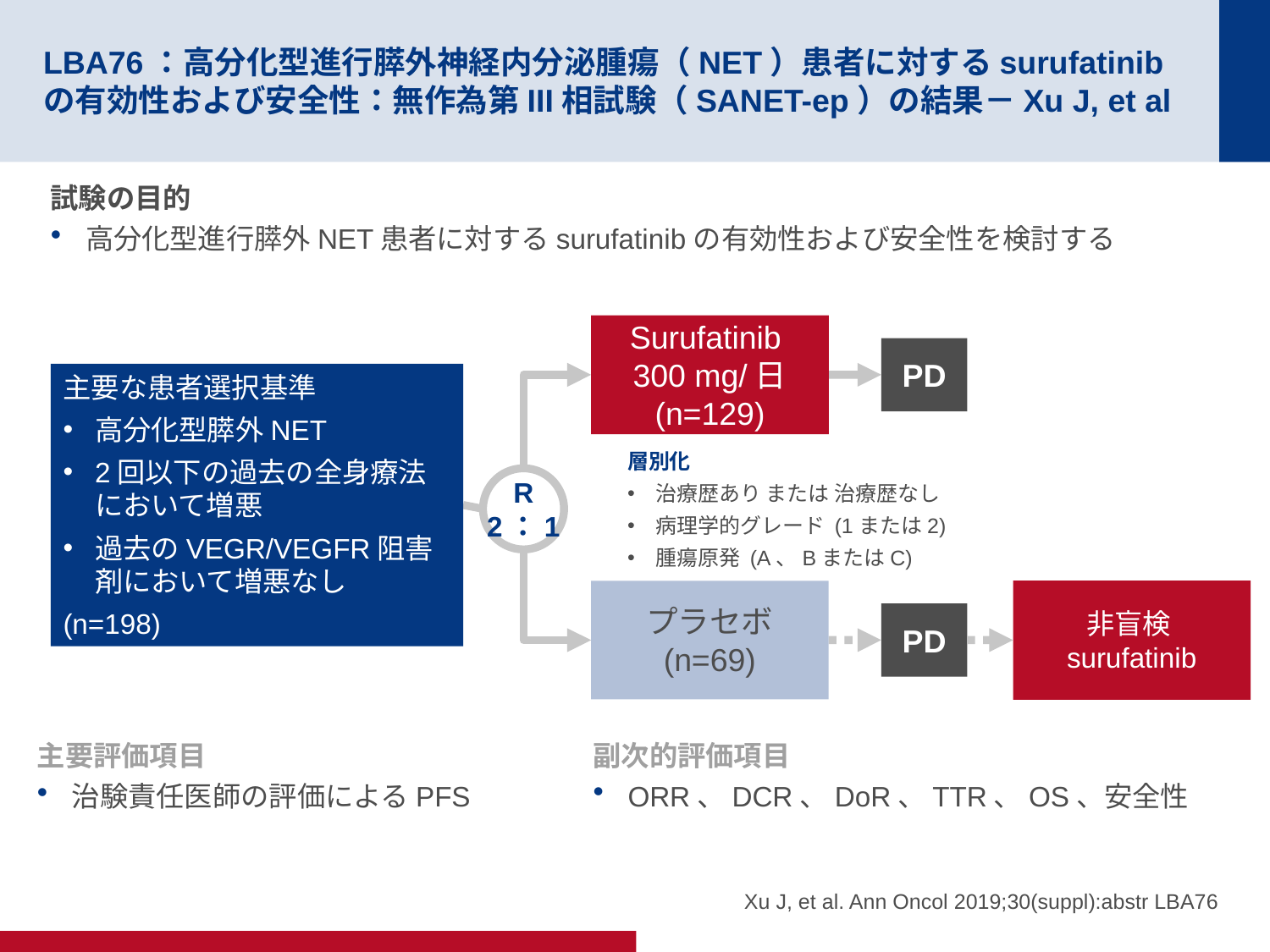

# LBA76：高分化型進行膵外神経内分泌腫瘍（NET）患者に対するsurufatinibの有効性および安全性：無作為第III相試験（SANET-ep）の結果－Xu J, et al
試験の目的
高分化型進行膵外NET患者に対するsurufatinibの有効性および安全性を検討する
Surufatinib
300 mg/日
(n=129)
PD
主要な患者選択基準
高分化型膵外NET
2回以下の過去の全身療法において増悪
過去のVEGR/VEGFR阻害剤において増悪なし
(n=198)
層別化
治療歴あり または 治療歴なし
病理学的グレード (1または2)
腫瘍原発 (A、BまたはC)
R
2：1
非盲検surufatinib
プラセボ
(n=69)
PD
主要評価項目
治験責任医師の評価によるPFS

副次的評価項目
ORR、DCR、DoR、TTR、OS、安全性
Xu J, et al. Ann Oncol 2019;30(suppl):abstr LBA76